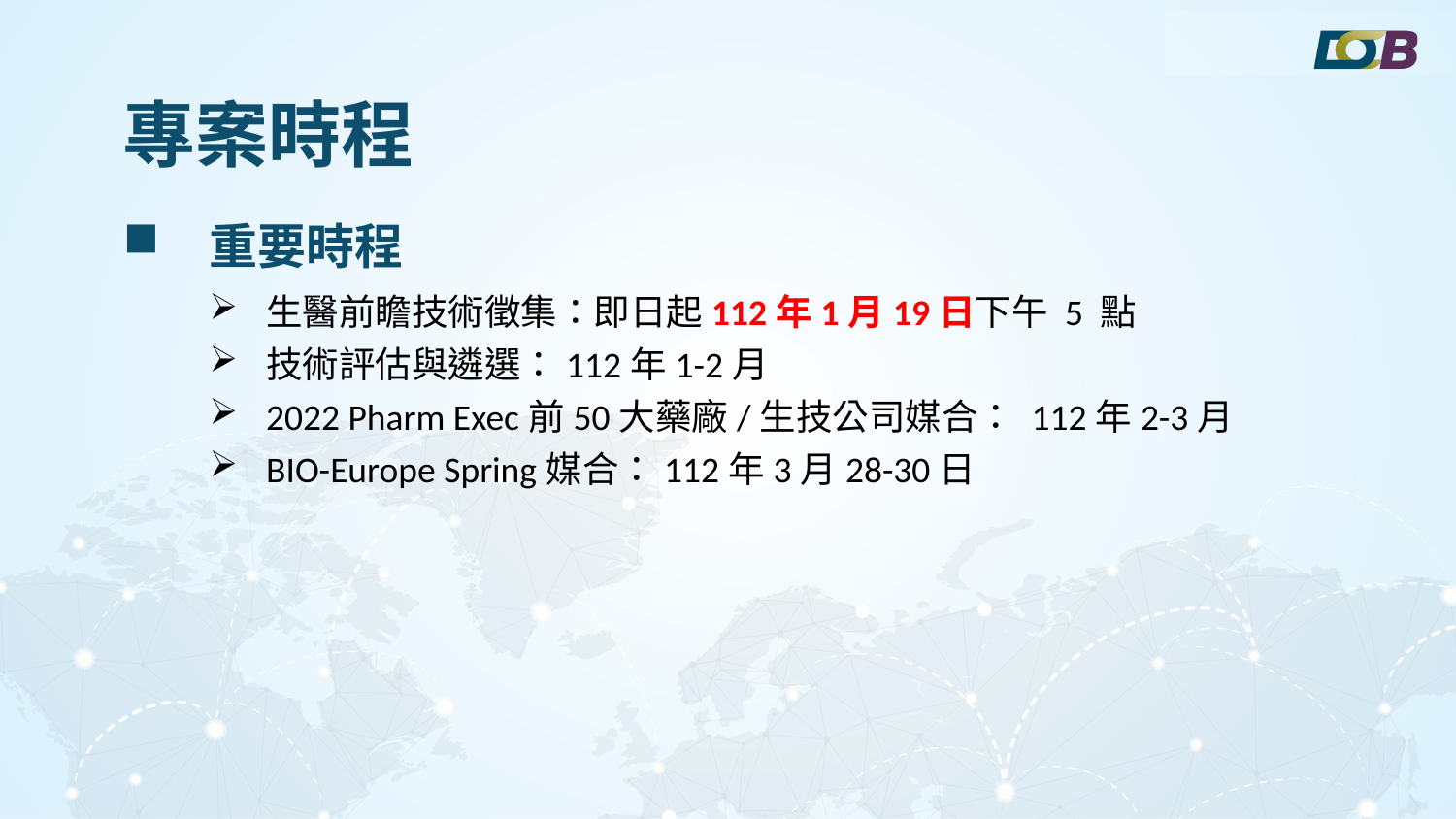

專案時程
重要時程
生醫前瞻技術徵集：即日起112年1月19日下午 5 點
技術評估與遴選：112年1-2月
2022 Pharm Exec前50大藥廠/生技公司媒合： 112年2-3月
BIO-Europe Spring媒合：112年3月28-30日